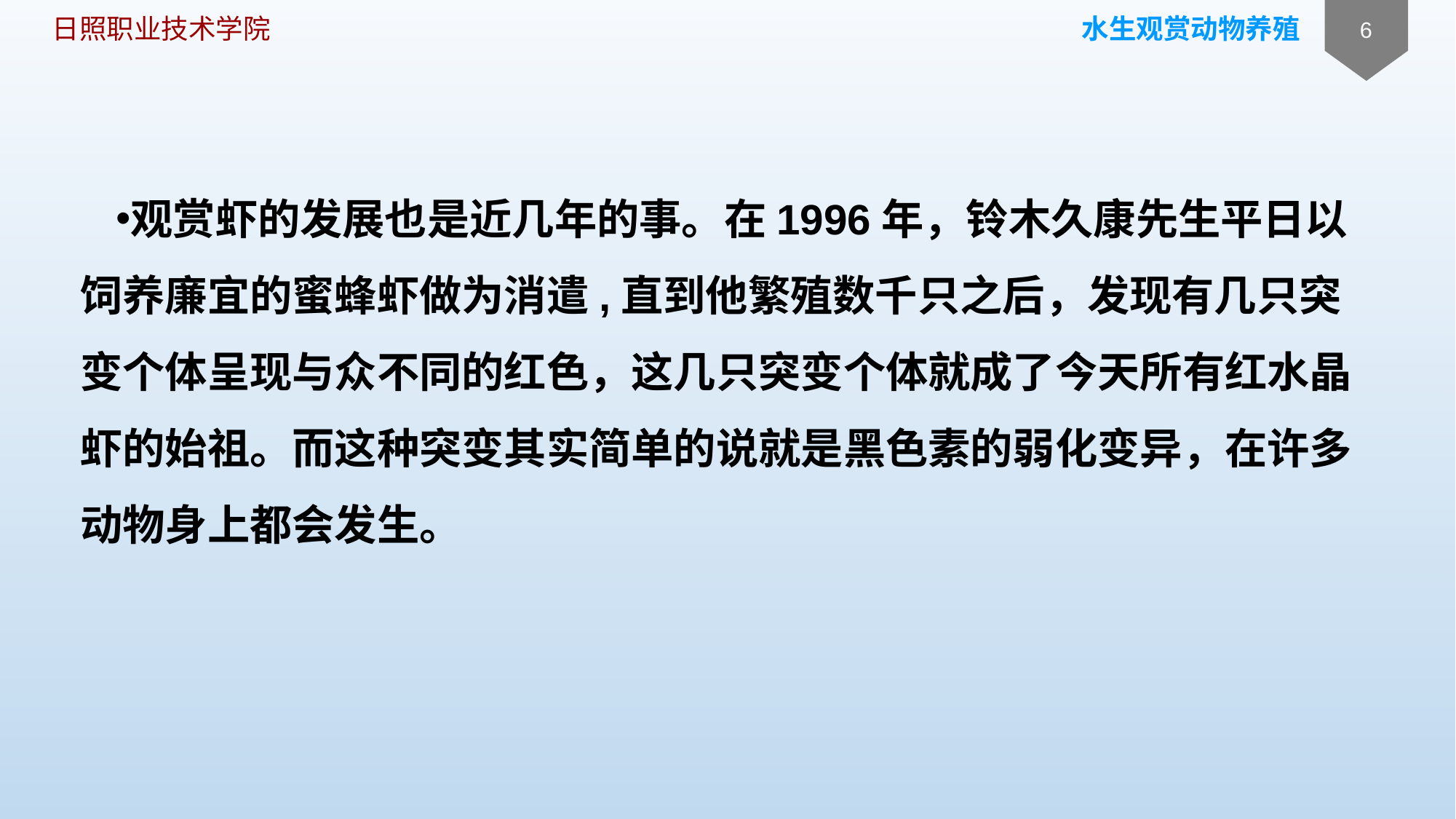

观赏虾的发展也是近几年的事。在1996年，铃木久康先生平日以饲养廉宜的蜜蜂虾做为消遣,直到他繁殖数千只之后，发现有几只突变个体呈现与众不同的红色，这几只突变个体就成了今天所有红水晶虾的始祖。而这种突变其实简单的说就是黑色素的弱化变异，在许多动物身上都会发生。